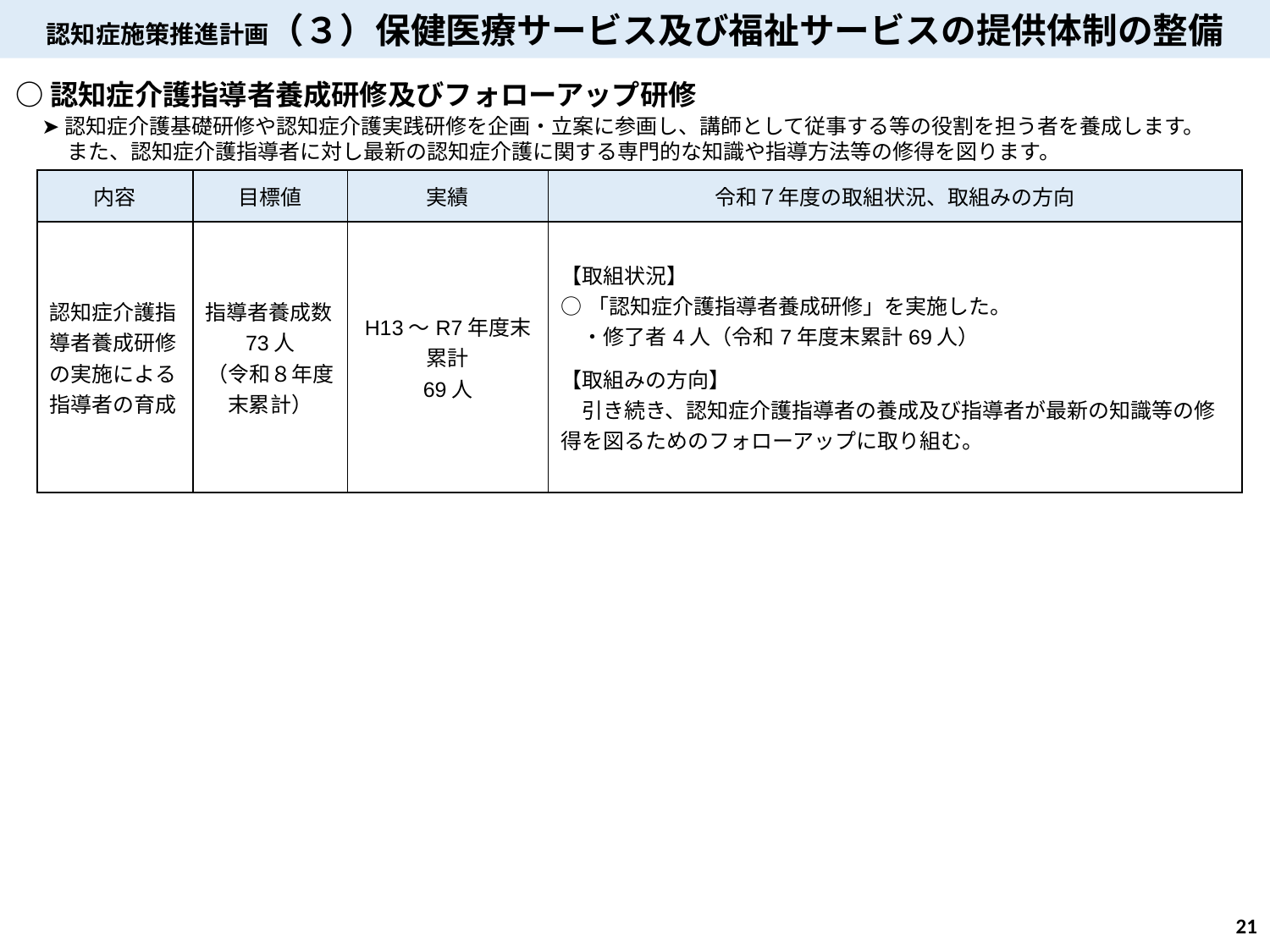

認知症施策推進計画（３）保健医療サービス及び福祉サービスの提供体制の整備
○認知症介護指導者養成研修及びフォローアップ研修
➤認知症介護基礎研修や認知症介護実践研修を企画・立案に参画し、講師として従事する等の役割を担う者を養成します。
　 また、認知症介護指導者に対し最新の認知症介護に関する専門的な知識や指導方法等の修得を図ります。
| 内容 | 目標値 | 実績 | 令和７年度の取組状況、取組みの方向 |
| --- | --- | --- | --- |
| 認知症介護指導者養成研修の実施による指導者の育成 | 指導者養成数73人 （令和８年度末累計） | H13～R7年度末累計 69人 | 【取組状況】 ○「認知症介護指導者養成研修」を実施した。 　・修了者4人（令和7年度末累計69人） 【取組みの方向】 　引き続き、認知症介護指導者の養成及び指導者が最新の知識等の修得を図るためのフォローアップに取り組む。 |
　21